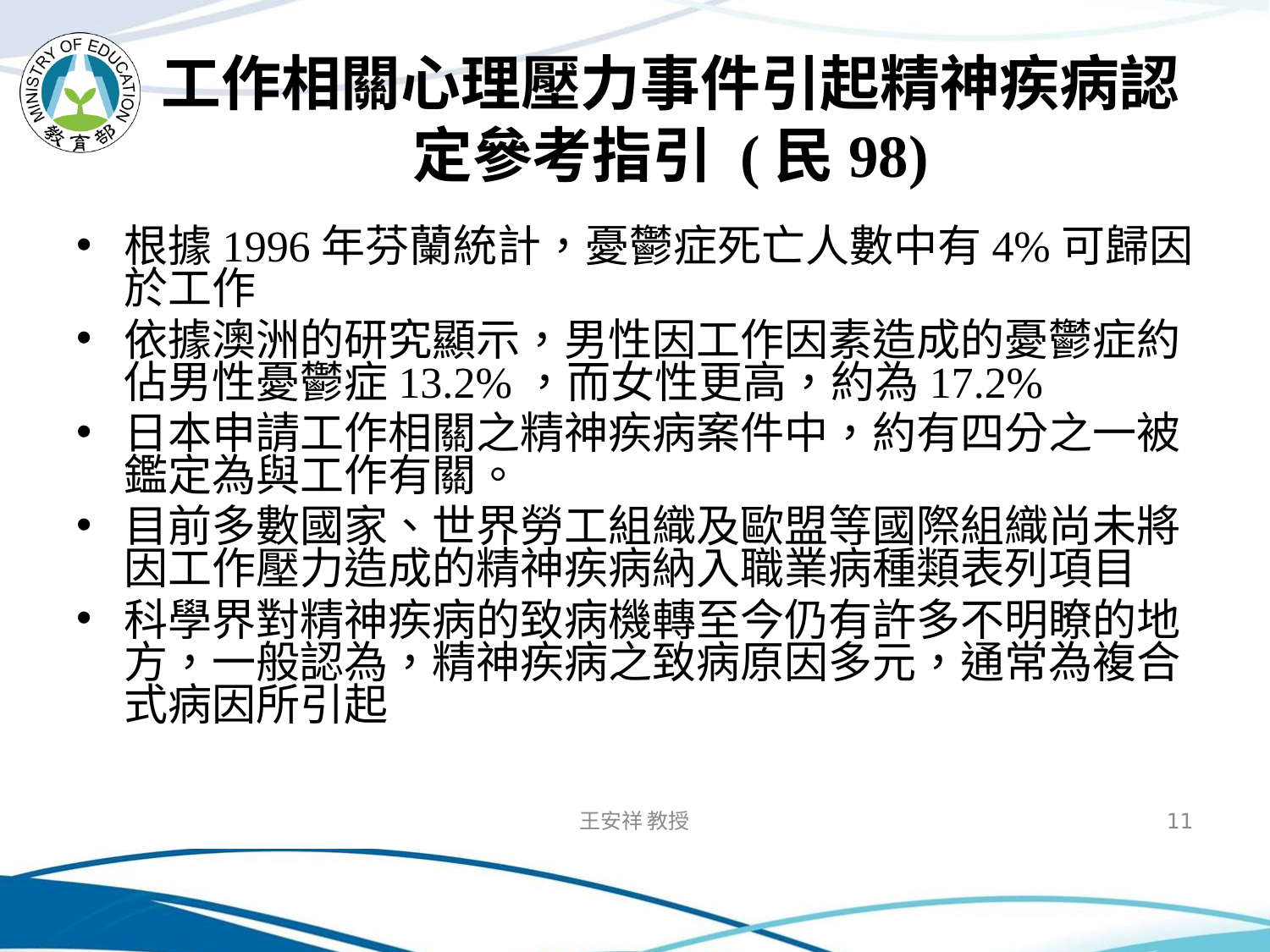

# 工作相關心理壓力事件引起精神疾病認定參考指引 (民98)
根據1996年芬蘭統計，憂鬱症死亡人數中有4%可歸因於工作
依據澳洲的研究顯示，男性因工作因素造成的憂鬱症約佔男性憂鬱症13.2%，而女性更高，約為17.2%
日本申請工作相關之精神疾病案件中，約有四分之一被鑑定為與工作有關。
目前多數國家、世界勞工組織及歐盟等國際組織尚未將因工作壓力造成的精神疾病納入職業病種類表列項目
科學界對精神疾病的致病機轉至今仍有許多不明瞭的地方，一般認為，精神疾病之致病原因多元，通常為複合式病因所引起
王安祥 教授
11